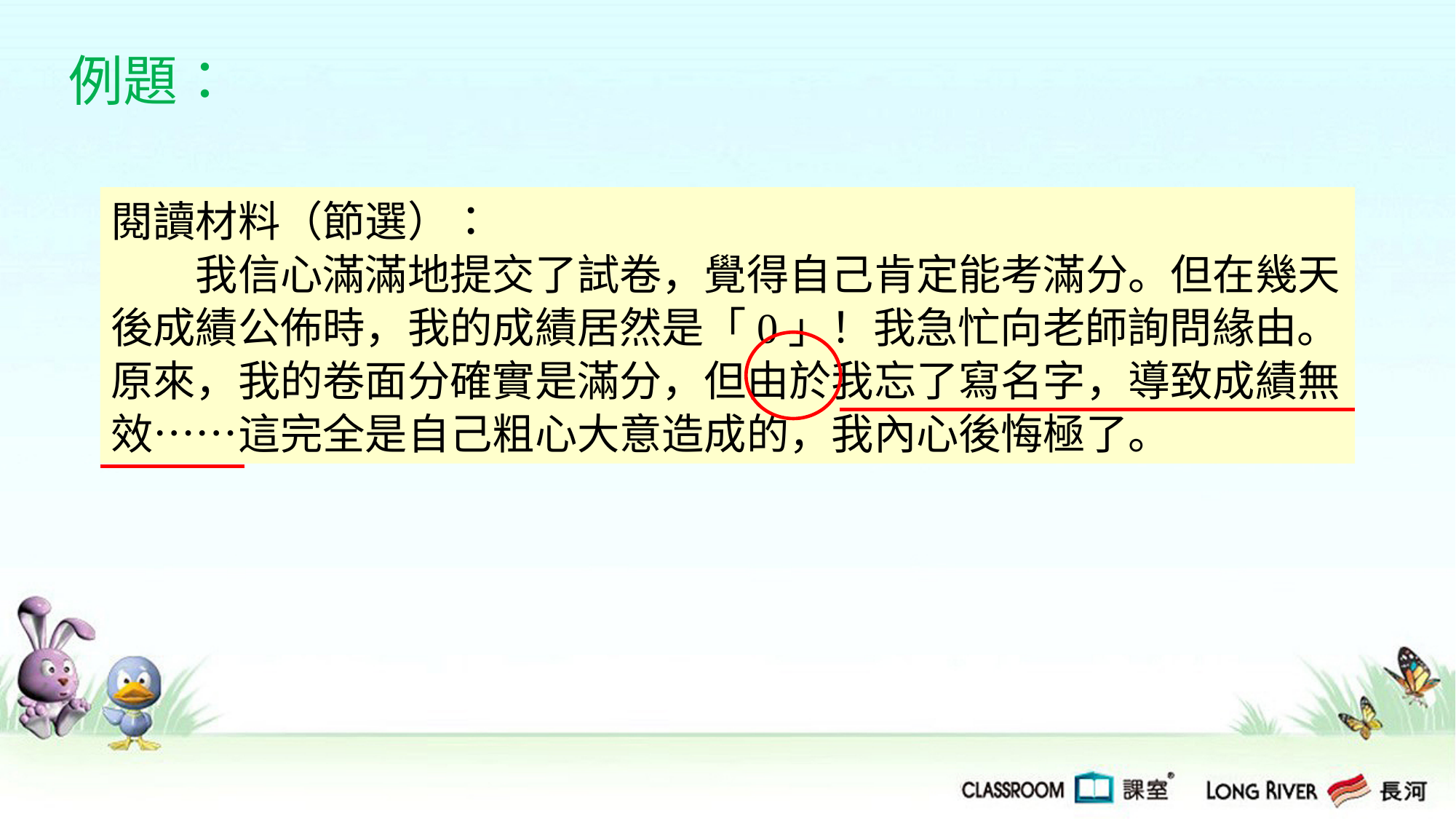

例題：
閱讀材料（節選）：
　　我信心滿滿地提交了試卷，覺得自己肯定能考滿分。但在幾天後成績公佈時，我的成績居然是「0」！我急忙向老師詢問緣由。原來，我的卷面分確實是滿分，但由於我忘了寫名字，導致成績無效……這完全是自己粗心大意造成的，我內心後悔極了。